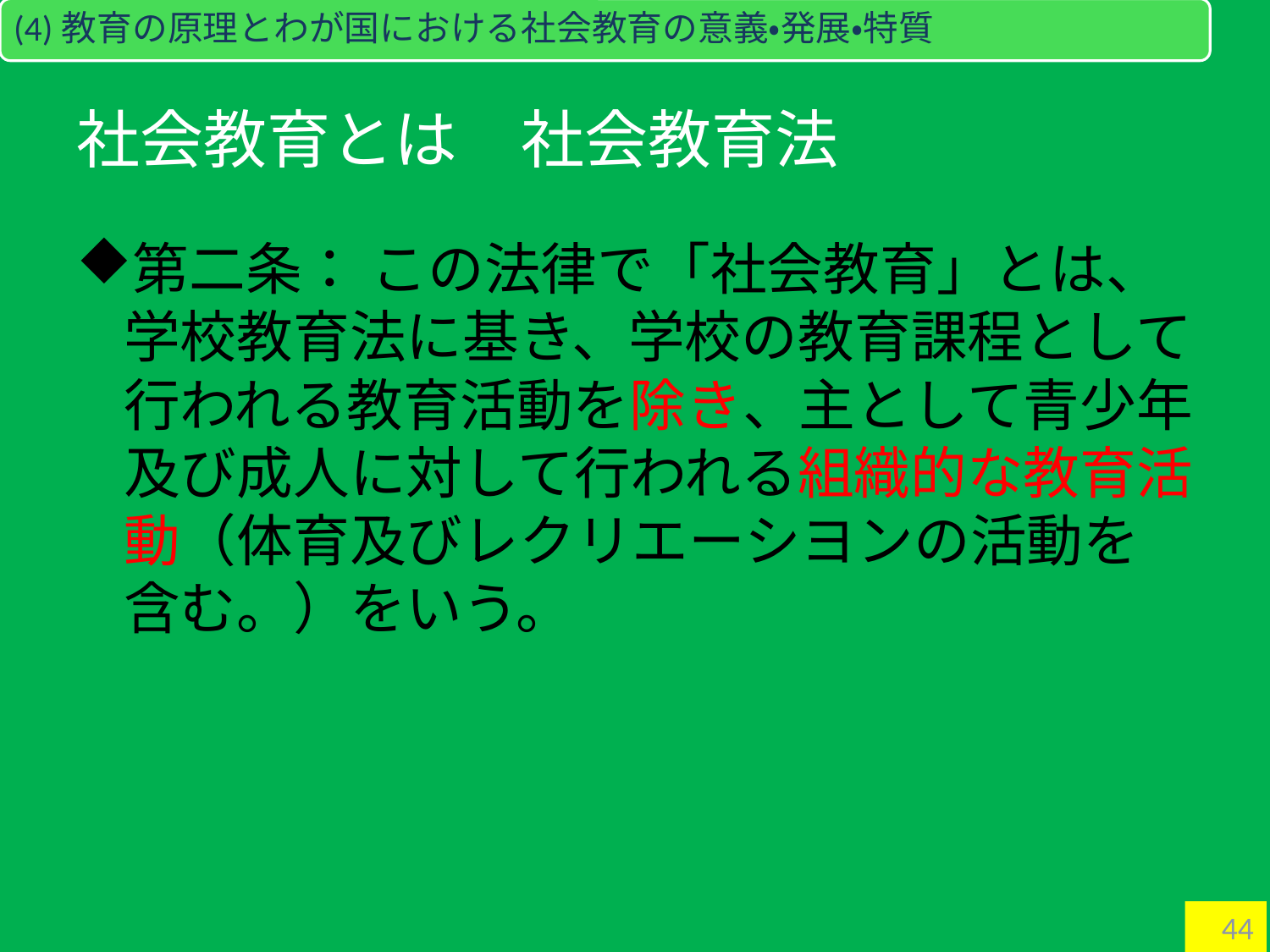

(4)教育の原理とわが国における社会教育の意義・発展・特質
# 社会教育とは　社会教育法
第二条： この法律で「社会教育」とは、学校教育法に基き、学校の教育課程として行われる教育活動を除き、主として青少年及び成人に対して行われる組織的な教育活動（体育及びレクリエーシヨンの活動を含む。）をいう。
44